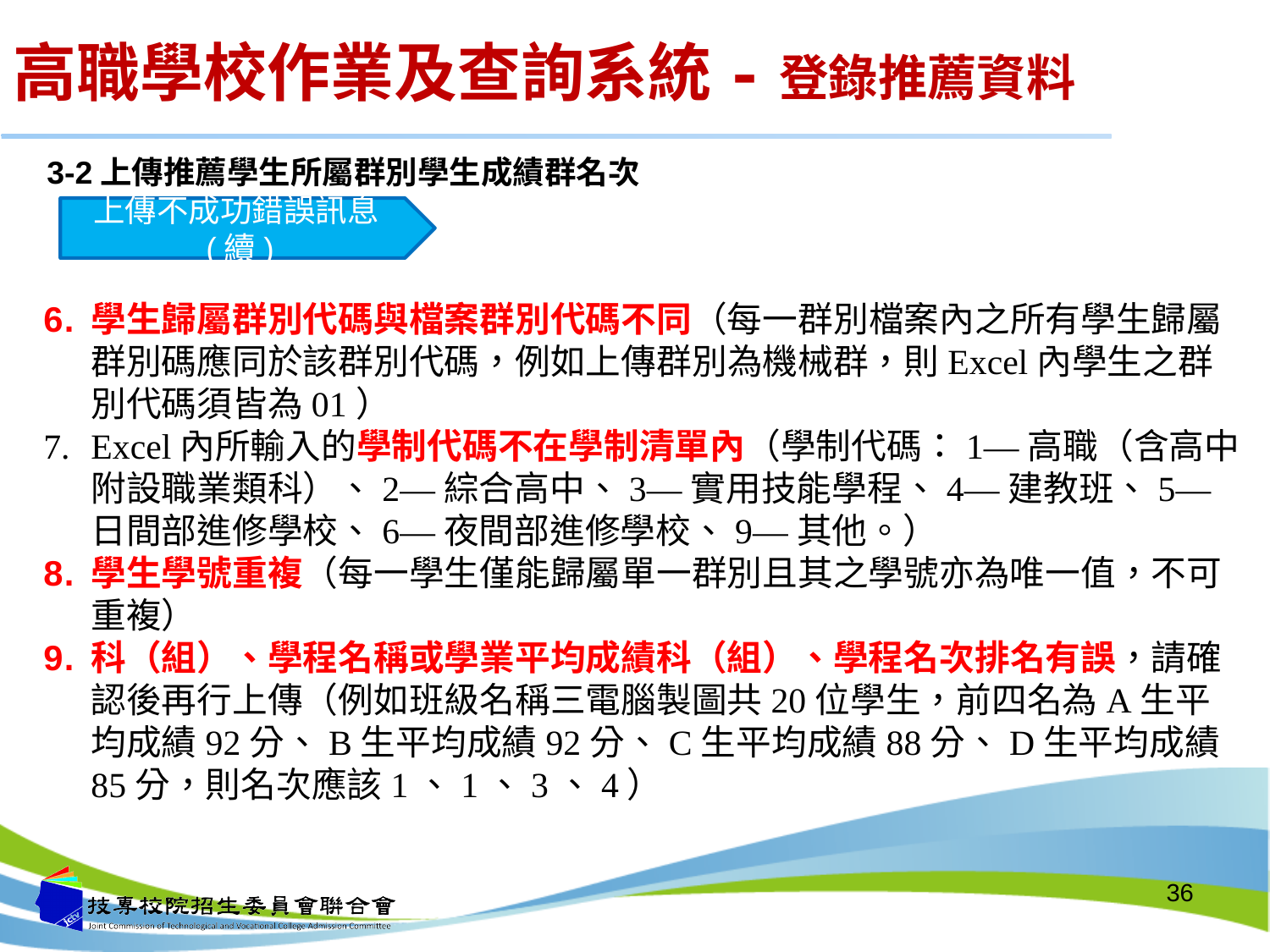

# 高職學校作業及查詢系統-登錄推薦資料
3-2上傳推薦學生所屬群別學生成績群名次
上傳不成功錯誤訊息(續)
學生歸屬群別代碼與檔案群別代碼不同（每一群別檔案內之所有學生歸屬群別碼應同於該群別代碼，例如上傳群別為機械群，則Excel內學生之群別代碼須皆為01）
Excel內所輸入的學制代碼不在學制清單內（學制代碼：1—高職（含高中附設職業類科）、2—綜合高中、3—實用技能學程、4—建教班、5—日間部進修學校、6—夜間部進修學校、9—其他。）
學生學號重複（每一學生僅能歸屬單一群別且其之學號亦為唯一值，不可重複）
科（組）、學程名稱或學業平均成績科（組）、學程名次排名有誤，請確認後再行上傳（例如班級名稱三電腦製圖共20位學生，前四名為A生平均成績92分、B生平均成績92分、C生平均成績88分、D生平均成績85分，則名次應該1、1、3、4）
36